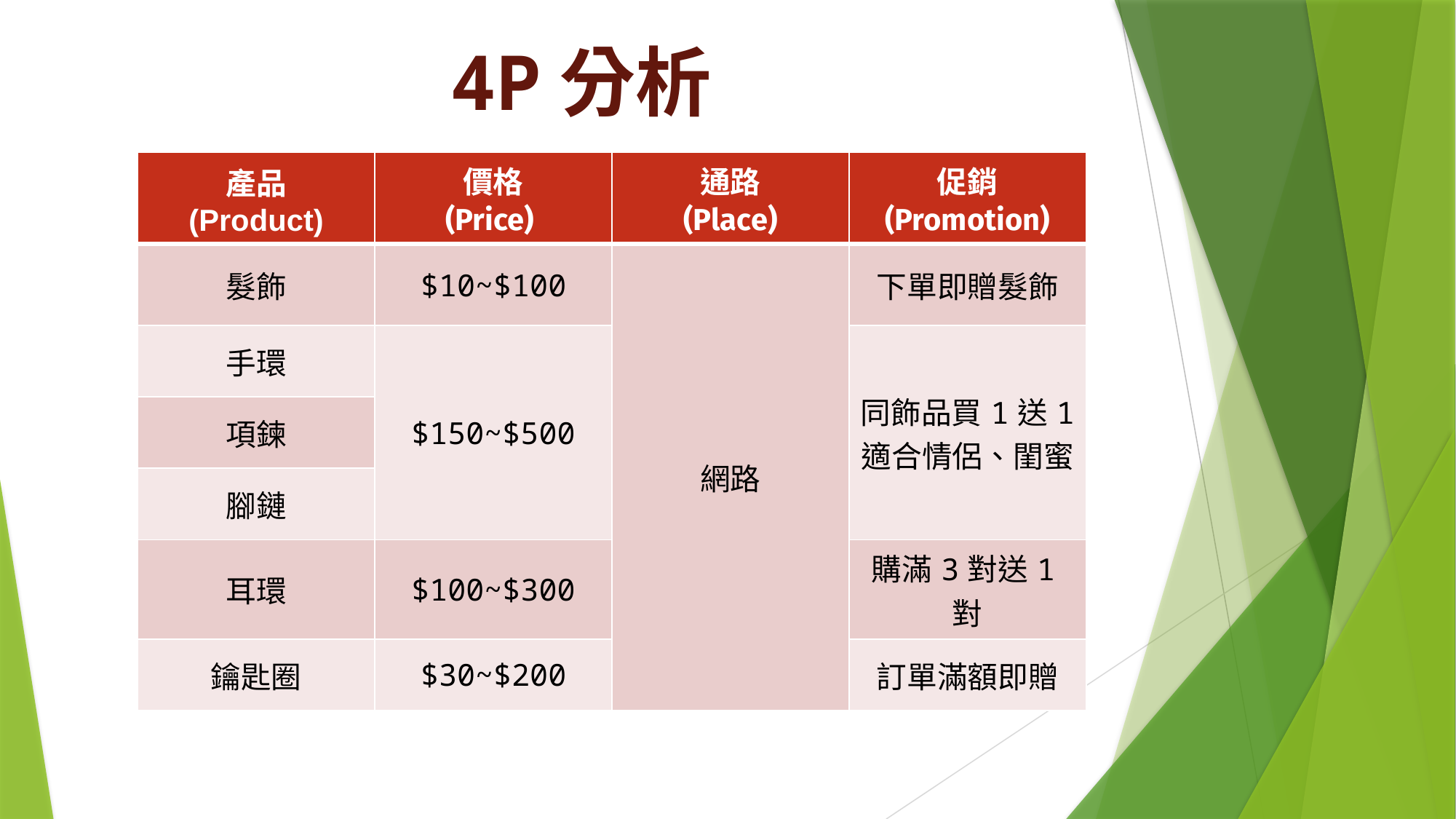

# 4P分析
| 產品 (Product) | 價格 (Price) | 通路 (Place) | 促銷 (Promotion) |
| --- | --- | --- | --- |
| 髮飾 | $10~$100 | 網路 | 下單即贈髮飾 |
| 手環 | $150~$500 |  | 同飾品買1送1 適合情侶、閨蜜 |
| 項鍊 |  |  |  |
| 腳鏈 |  |  |  |
| 耳環 | $100~$300 |  | 購滿3對送1對 |
| 鑰匙圈 | $30~$200 |  | 訂單滿額即贈 |